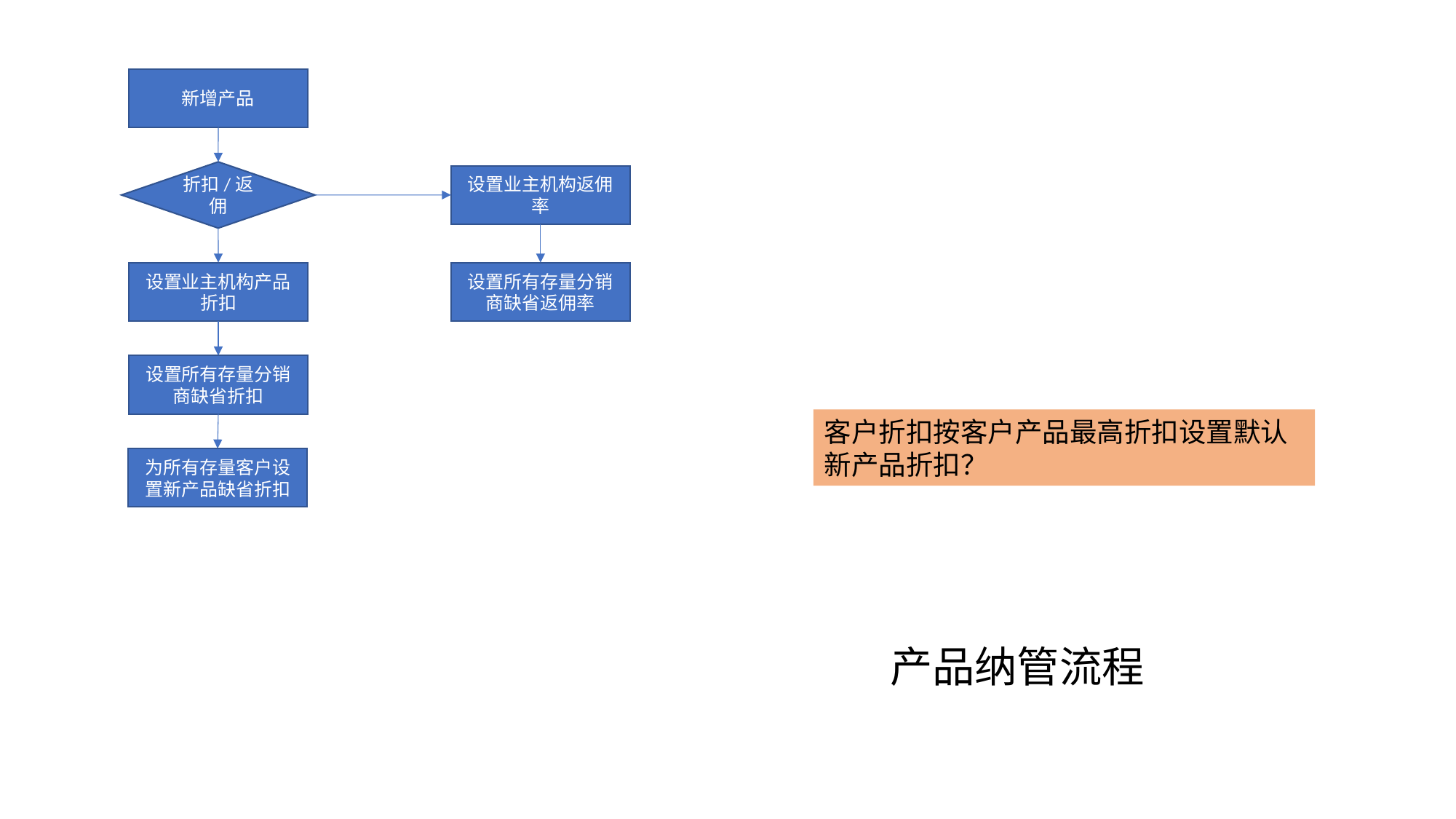

新增产品
折扣/返佣
设置业主机构返佣率
设置业主机构产品折扣
设置所有存量分销商缺省返佣率
设置所有存量分销商缺省折扣
客户折扣按客户产品最高折扣设置默认新产品折扣？
为所有存量客户设置新产品缺省折扣
产品纳管流程